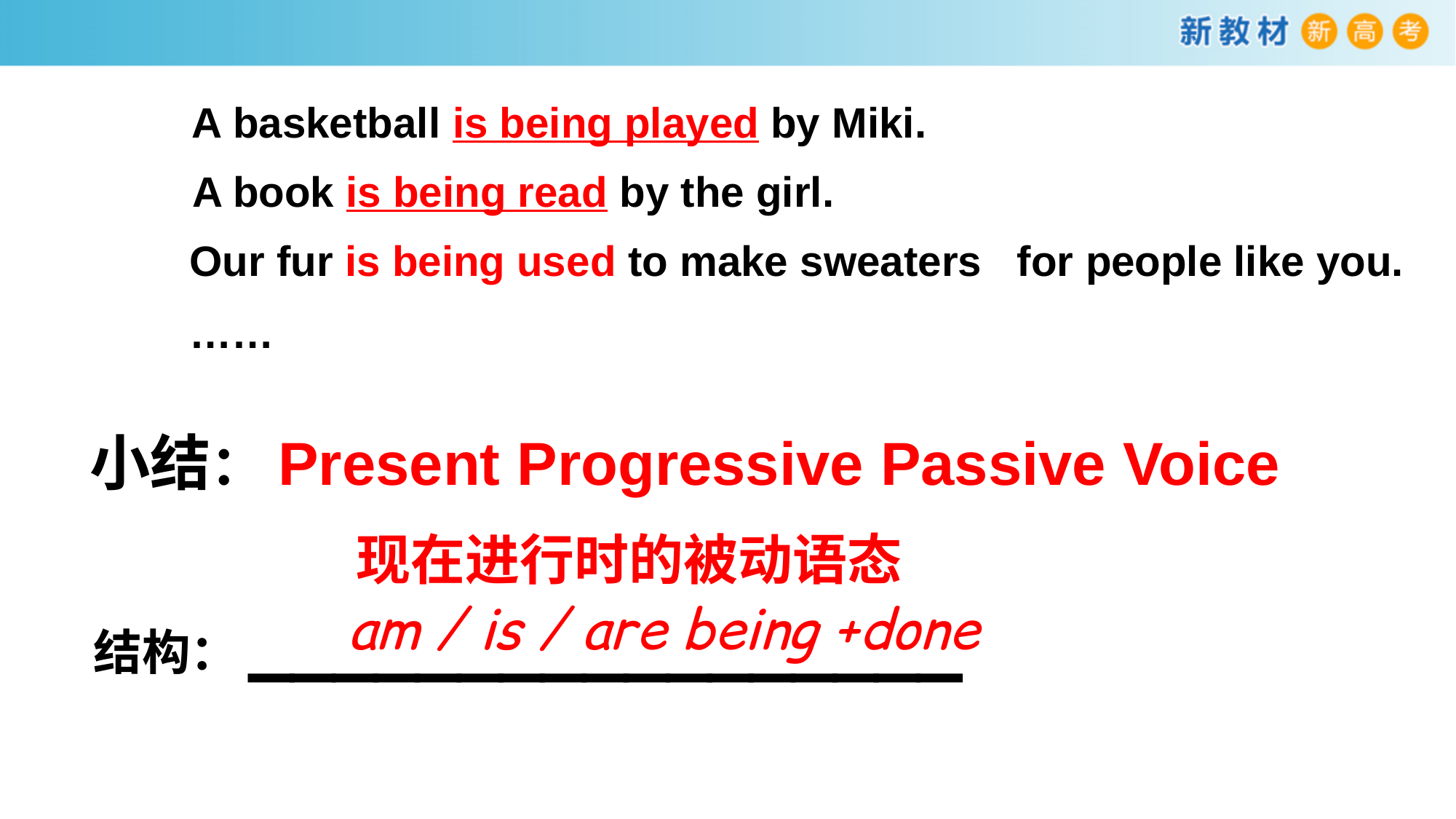

A basketball is being played by Miki.
          A book is being read by the girl.
    Our fur is being used to make sweaters   for people like you.
    ……
小结：Present Progressive Passive Voice
                       现在进行时的被动语态

am / is / are being +done
 结构：_________________